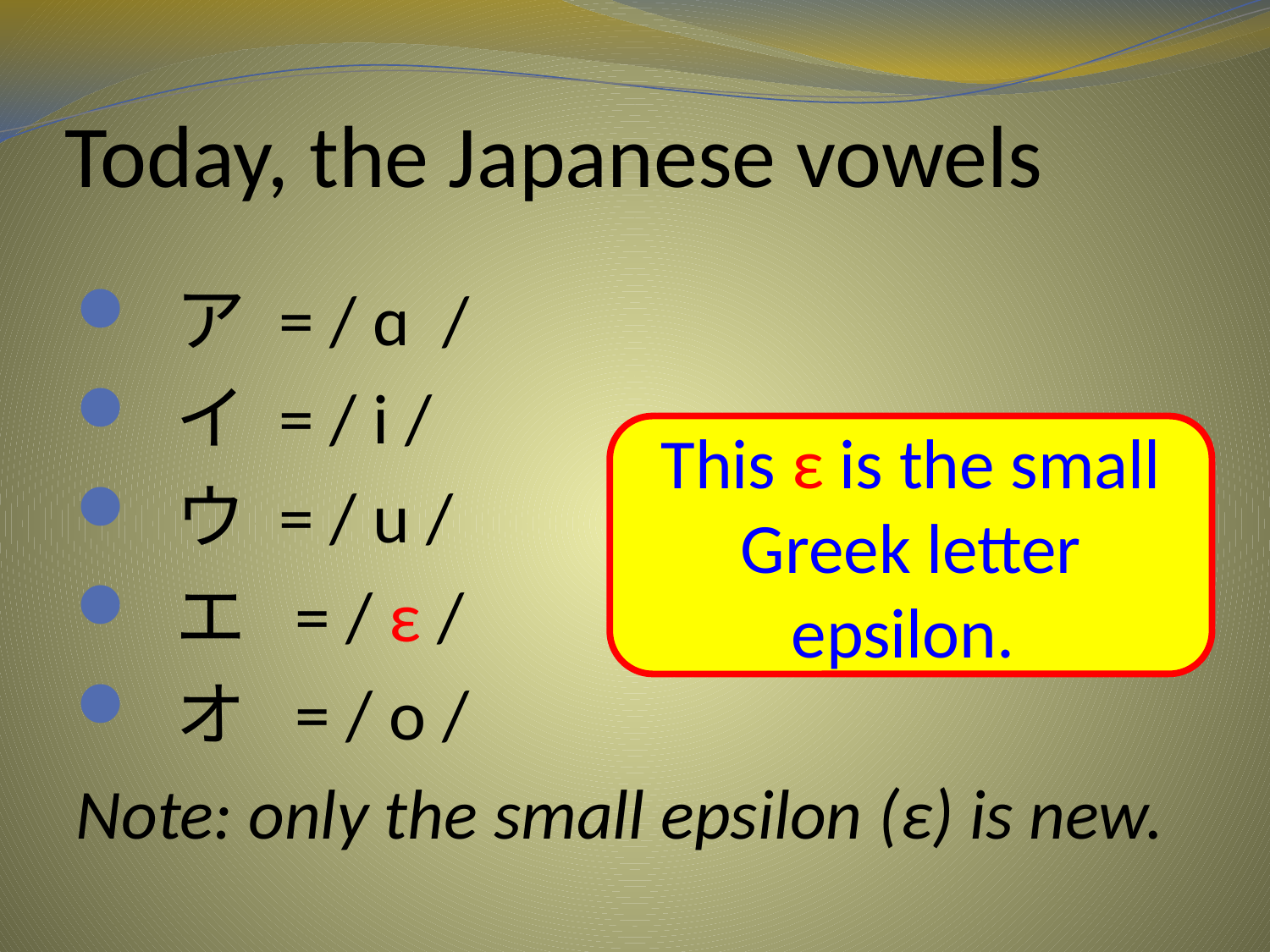

# Today, the Japanese vowels
 ア = / ɑ  /
 イ = / i /
 ウ = / u /
 エ  = / ε /
 オ  = / o /
Note: only the small epsilon (ε) is new.

This ε is the small Greek letter epsilon.